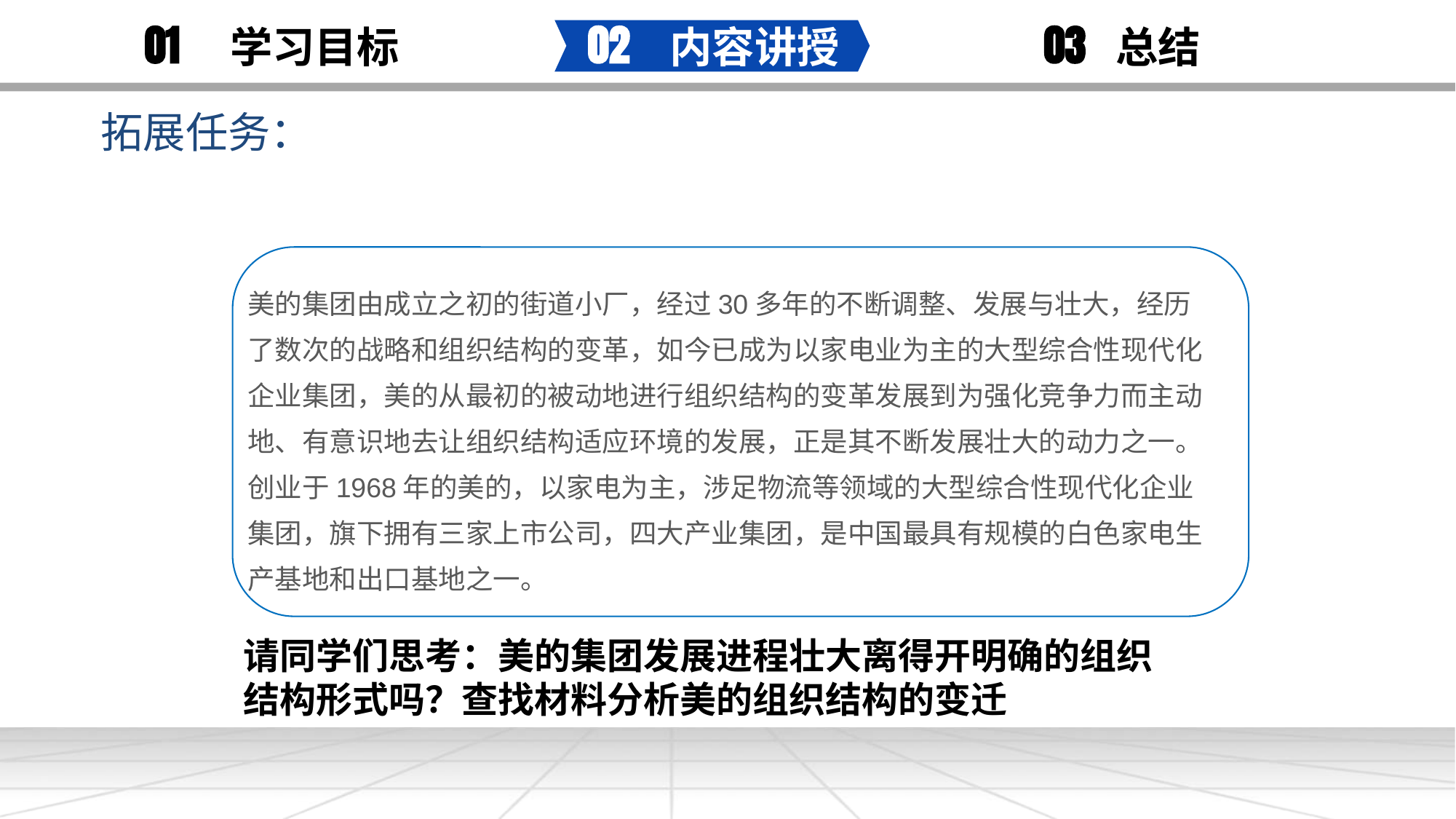

02   内容讲授
03  总结
01    学习目标

拓展任务：
添加
标题

美的集团由成立之初的街道小厂，经过30多年的不断调整、发展与壮大，经历了数次的战略和组织结构的变革，如今已成为以家电业为主的大型综合性现代化企业集团，美的从最初的被动地进行组织结构的变革发展到为强化竞争力而主动地、有意识地去让组织结构适应环境的发展，正是其不断发展壮大的动力之一。创业于1968年的美的，以家电为主，涉足物流等领域的大型综合性现代化企业集团，旗下拥有三家上市公司，四大产业集团，是中国最具有规模的白色家电生产基地和出口基地之一。
请同学们思考：美的集团发展进程壮大离得开明确的组织结构形式吗？查找材料分析美的组织结构的变迁